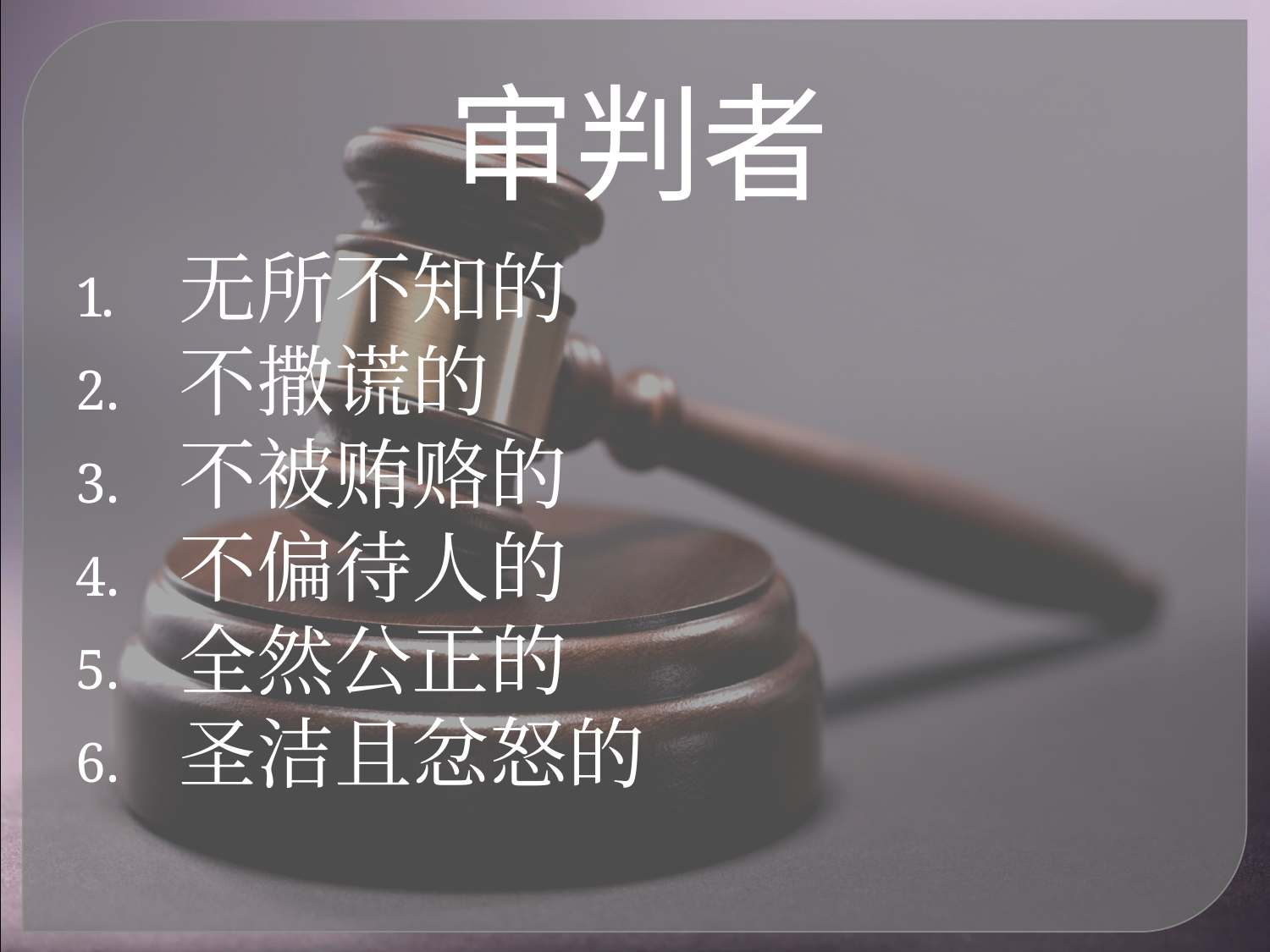

审判者
无所不知的
不撒谎的
不被贿赂的
不偏待人的
全然公正的
圣洁且忿怒的